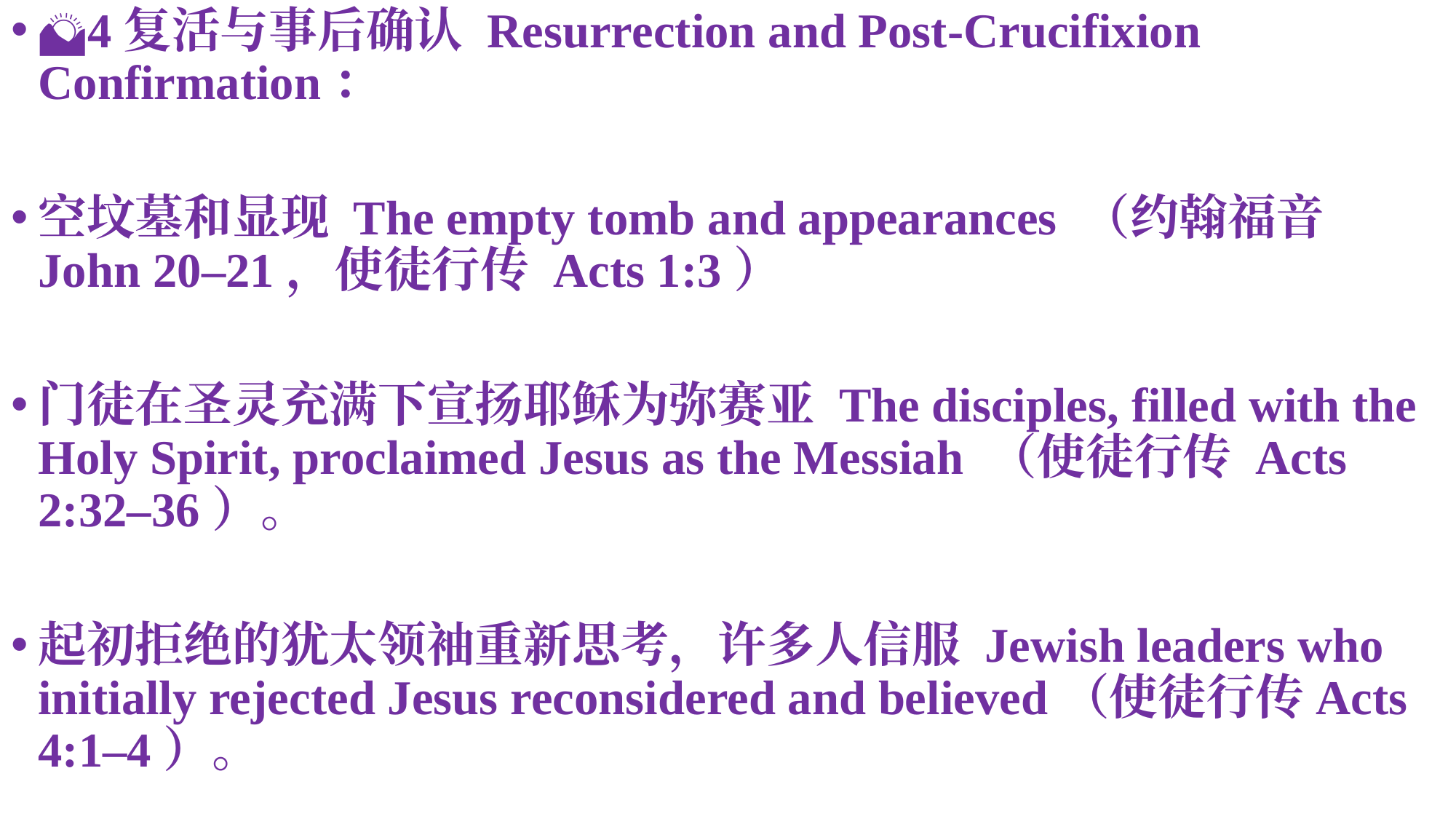

🌄4复活与事后确认 Resurrection and Post-Crucifixion Confirmation：

空坟墓和显现 The empty tomb and appearances （约翰福音 John 20–21，使徒行传 Acts 1:3）

门徒在圣灵充满下宣扬耶稣为弥赛亚 The disciples, filled with the Holy Spirit, proclaimed Jesus as the Messiah （使徒行传 Acts 2:32–36）。

起初拒绝的犹太领袖重新思考，许多人信服 Jewish leaders who initially rejected Jesus reconsidered and believed（使徒行传Acts 4:1–4）。